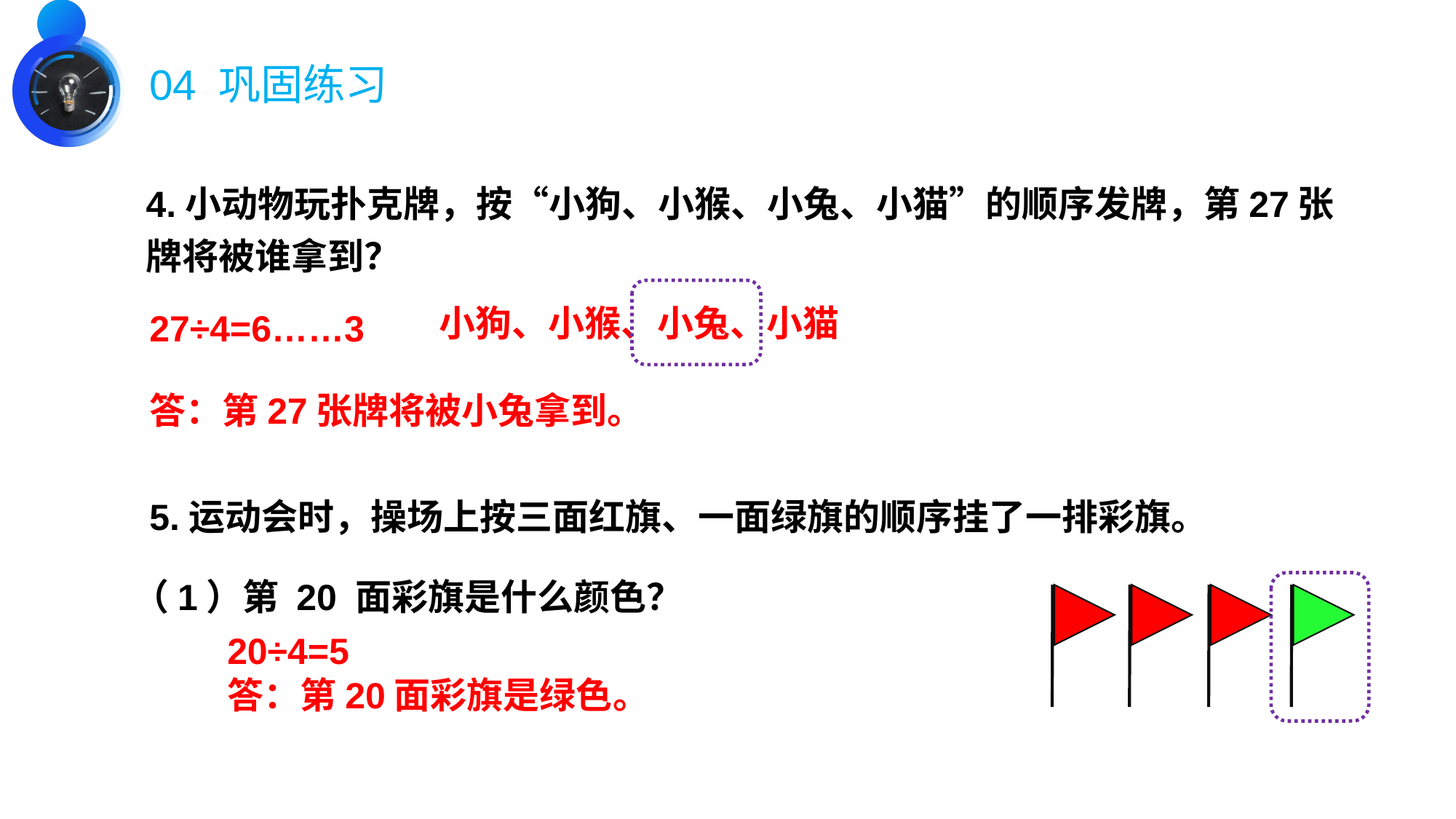

04
巩固练习
4.小动物玩扑克牌，按“小狗、小猴、小兔、小猫”的顺序发牌，第27张牌将被谁拿到？

小狗、小猴、小兔、小猫
27÷4=6……3
答：第27张牌将被小兔拿到。
5.运动会时，操场上按三面红旗、一面绿旗的顺序挂了一排彩旗。
（1）第 20 面彩旗是什么颜色？

20÷4=5
答：第20面彩旗是绿色。